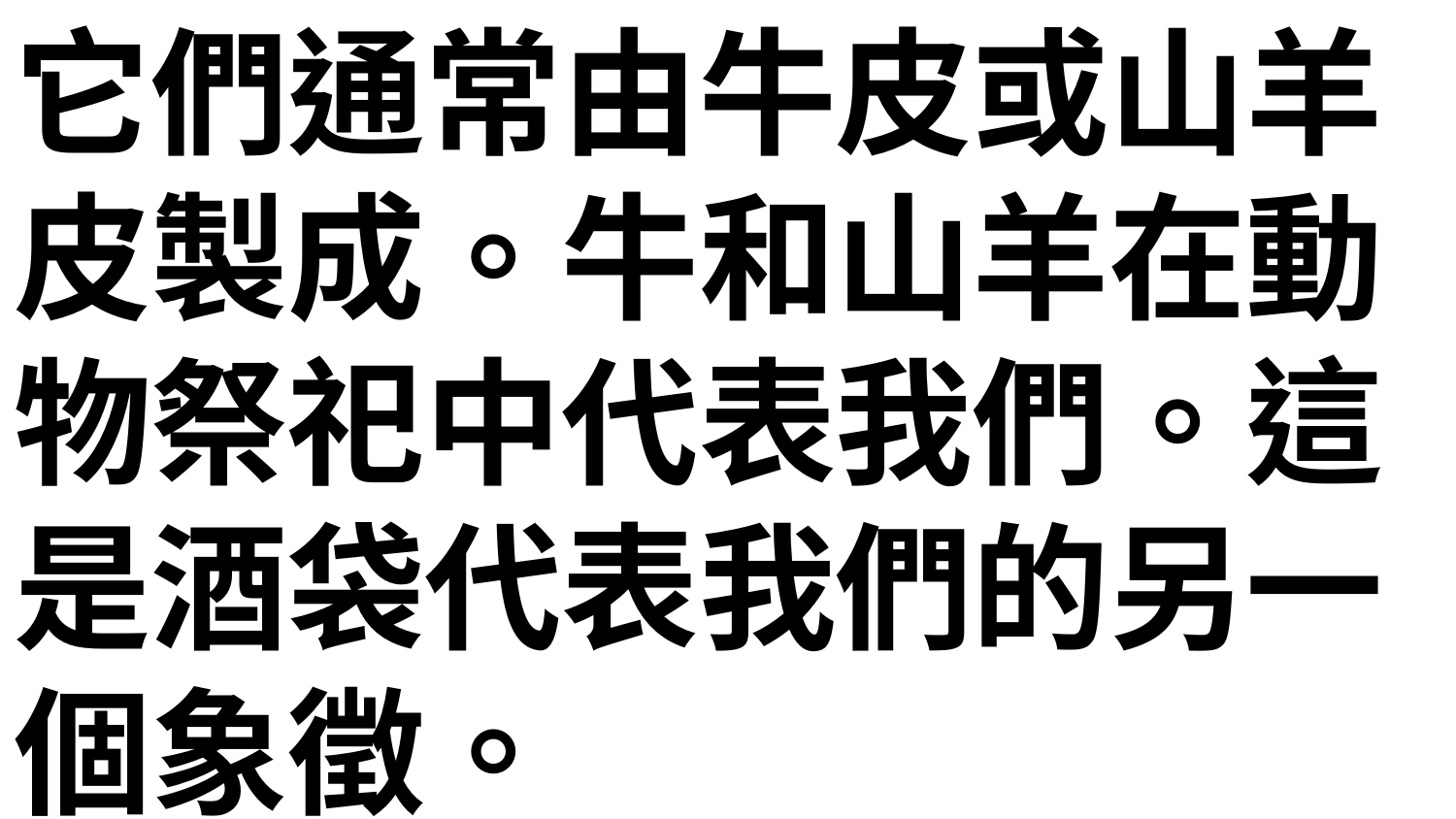

它們通常由牛皮或山羊皮製成。牛和山羊在動物祭祀中代表我們。這是酒袋代表我們的另一個象徵。